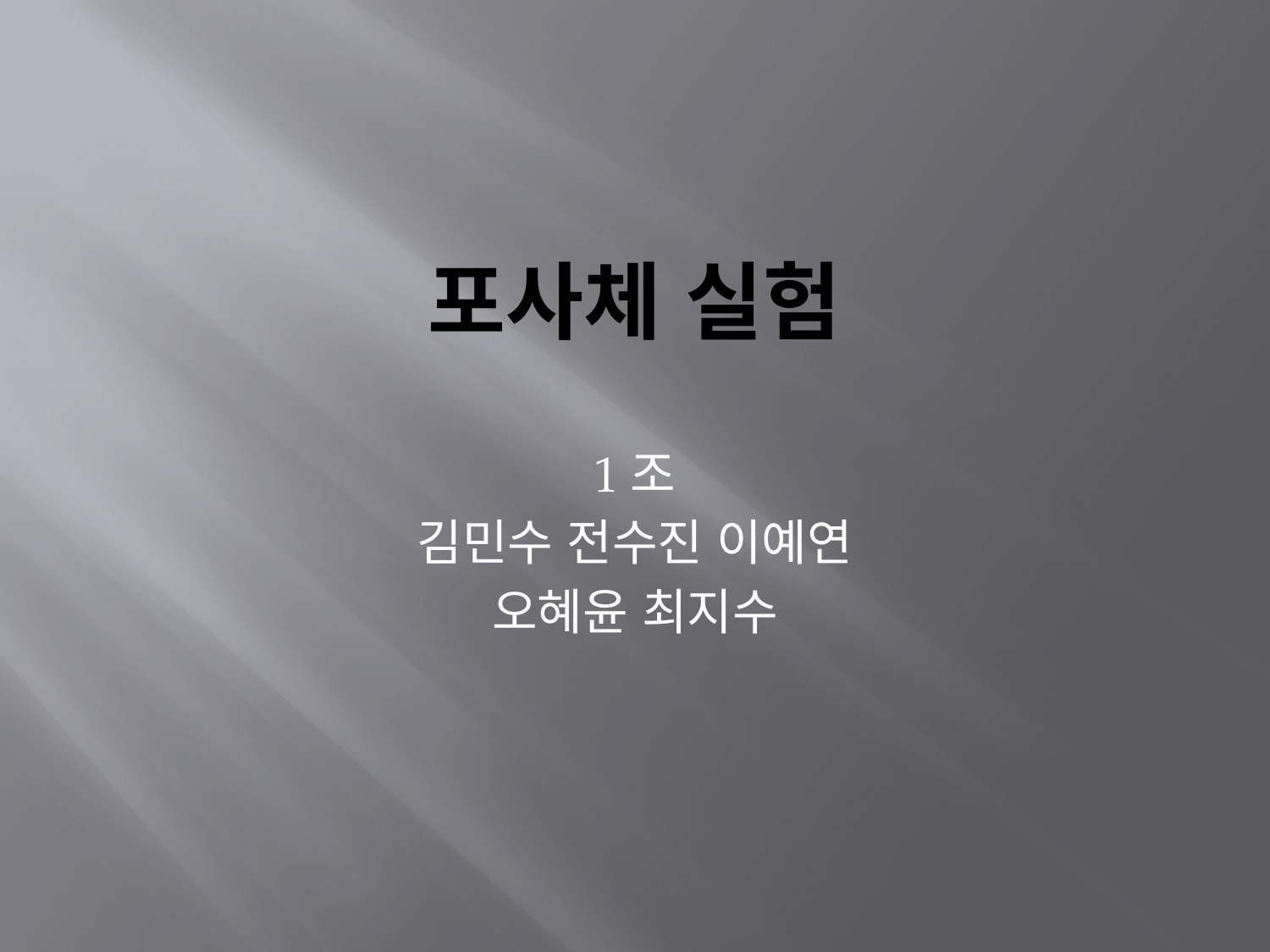

# 포사체 실험
1조
김민수 전수진 이예연
오혜윤 최지수